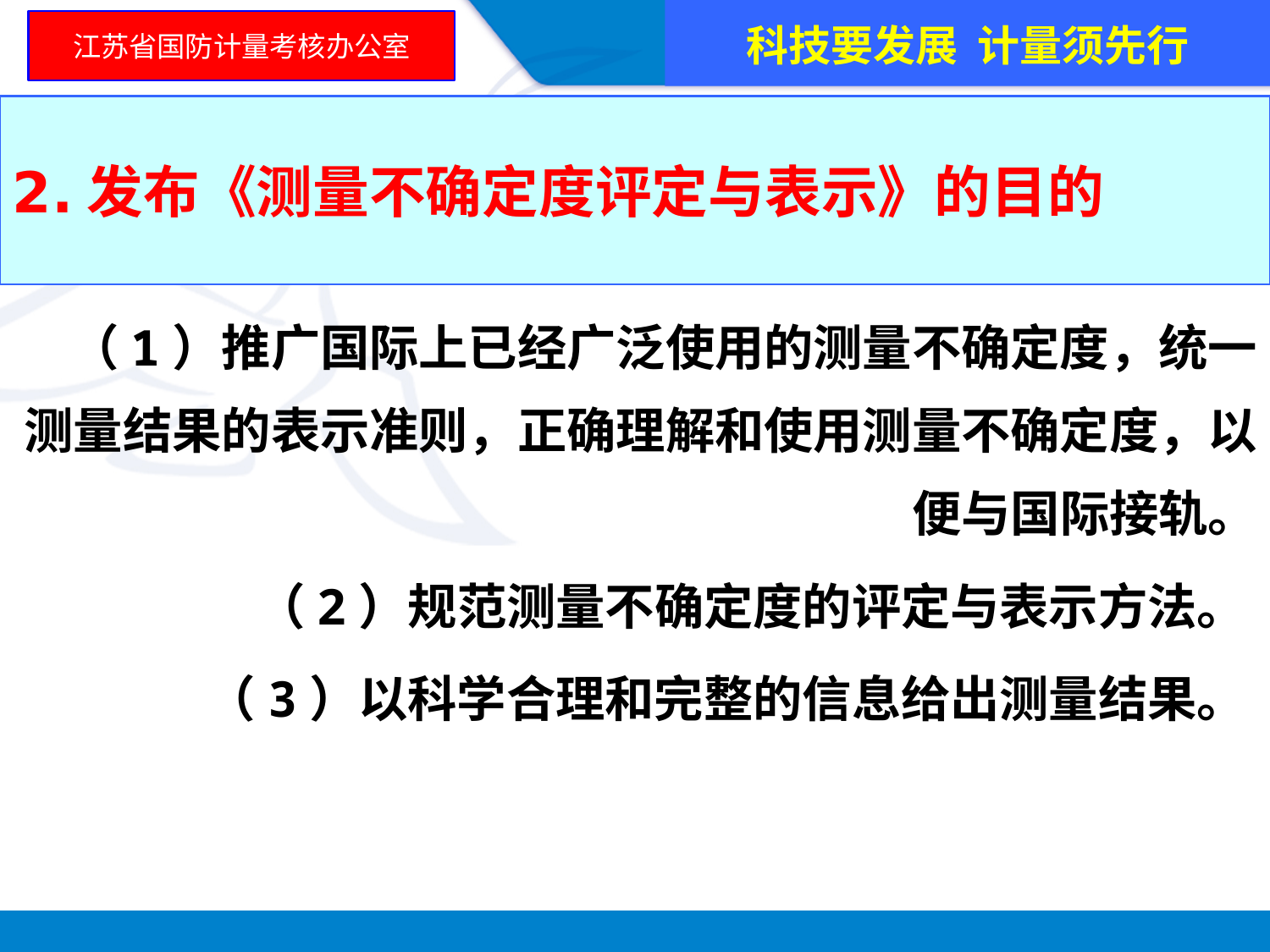

科技要发展  计量须先行
江苏省国防计量考核办公室
2.发布《测量不确定度评定与表示》的目的

（1）推广国际上已经广泛使用的测量不确定度，统一测量结果的表示准则，正确理解和使用测量不确定度，以便与国际接轨。
（2）规范测量不确定度的评定与表示方法。
（3）以科学合理和完整的信息给出测量结果。